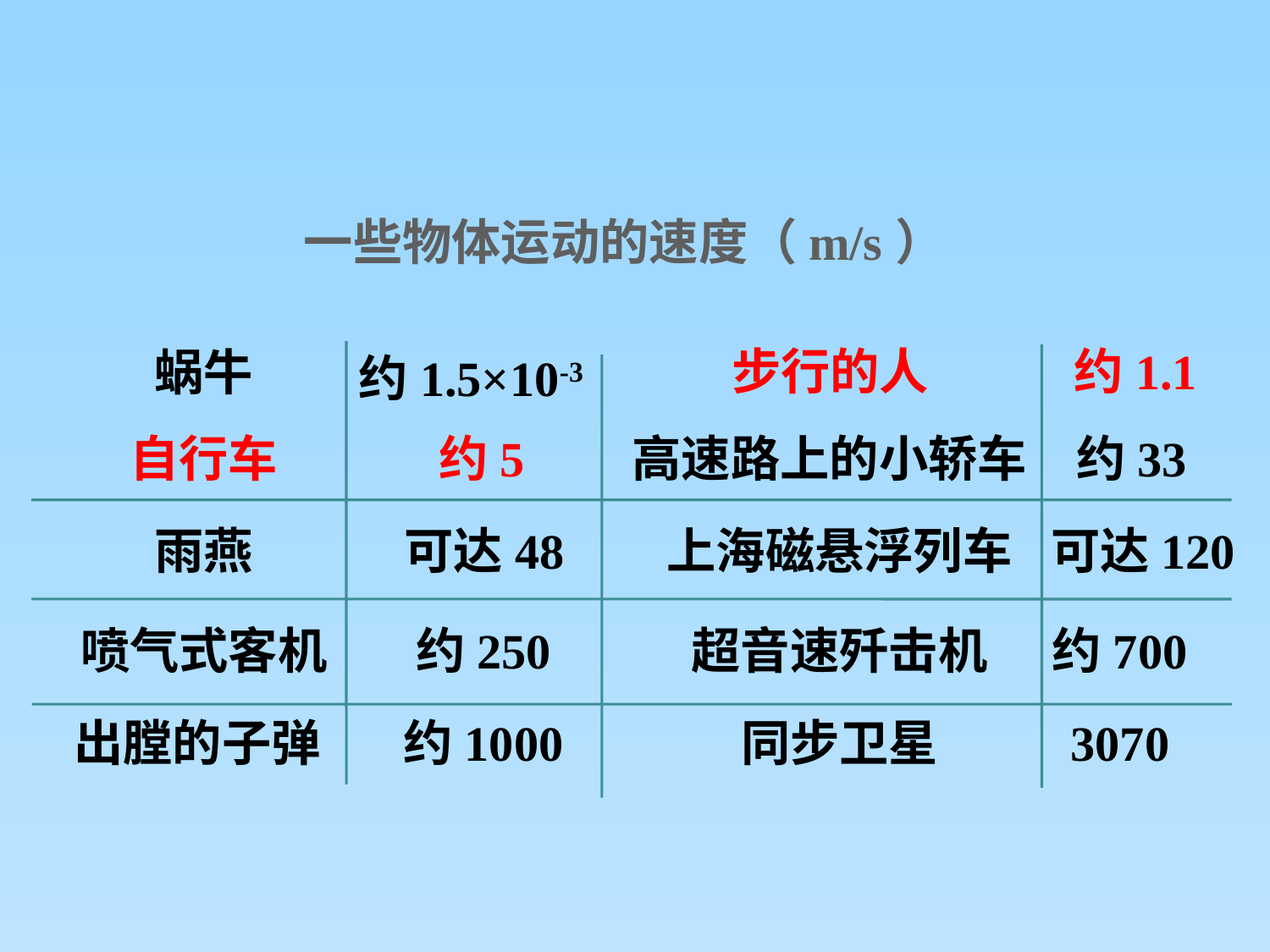

一些物体运动的速度（m/s）
      步行的人
约1.1
蜗牛
约1.5×10-3

自行车
      约5
高速路上的小轿车
 约33

雨燕
   可达48
上海磁悬浮列车
可达120

喷气式客机
约250
超音速歼击机
约700
出膛的子弹
约1000
同步卫星
3070